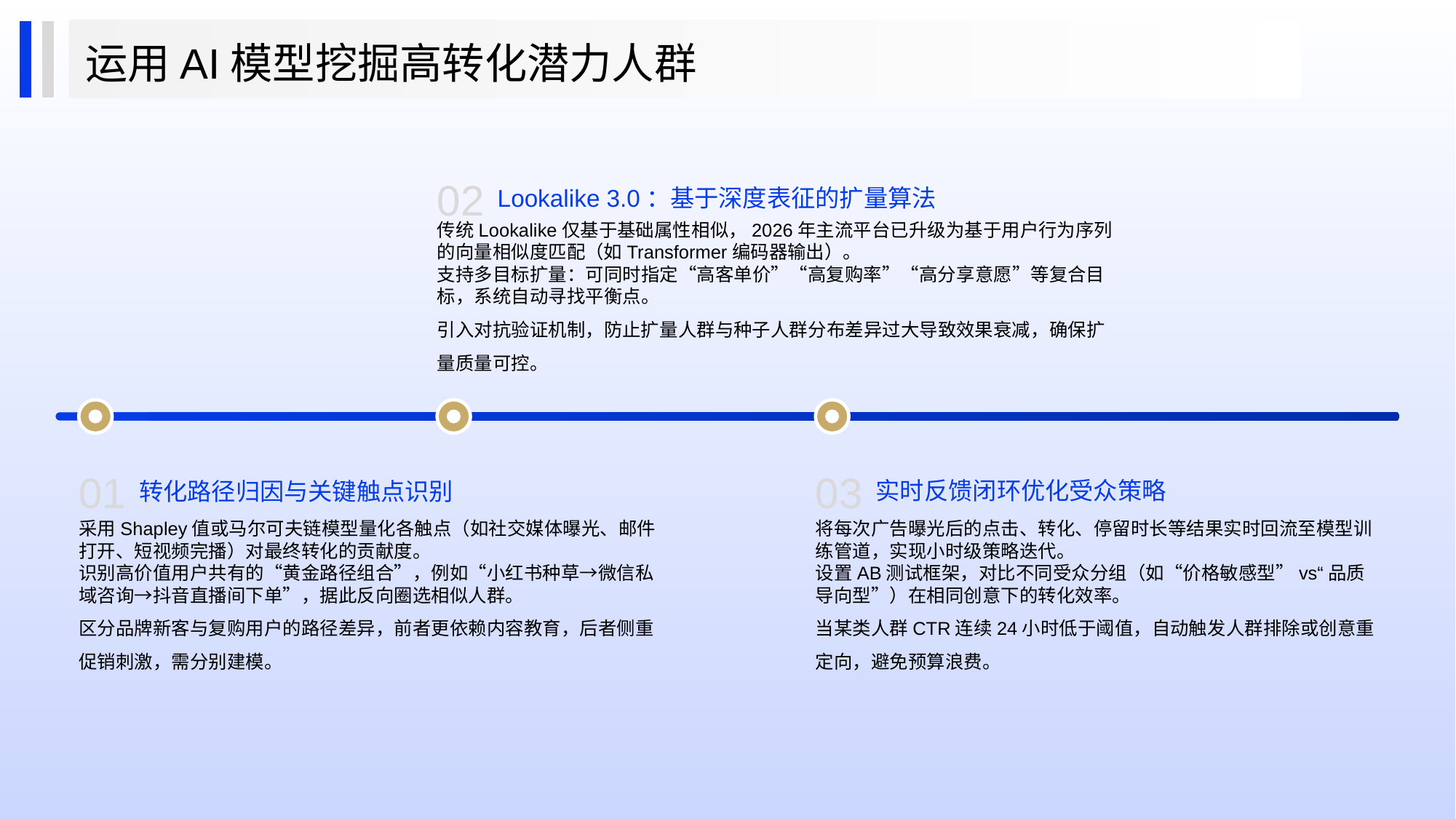

运用AI模型挖掘高转化潜力人群
02
Lookalike 3.0：基于深度表征的扩量算法
传统Lookalike仅基于基础属性相似，2026年主流平台已升级为基于用户行为序列的向量相似度匹配（如Transformer编码器输出）。
支持多目标扩量：可同时指定“高客单价”“高复购率”“高分享意愿”等复合目标，系统自动寻找平衡点。
引入对抗验证机制，防止扩量人群与种子人群分布差异过大导致效果衰减，确保扩量质量可控。

实时反馈闭环优化受众策略
01
转化路径归因与关键触点识别
03
采用Shapley值或马尔可夫链模型量化各触点（如社交媒体曝光、邮件打开、短视频完播）对最终转化的贡献度。
识别高价值用户共有的“黄金路径组合”，例如“小红书种草→微信私域咨询→抖音直播间下单”，据此反向圈选相似人群。
区分品牌新客与复购用户的路径差异，前者更依赖内容教育，后者侧重促销刺激，需分别建模。
将每次广告曝光后的点击、转化、停留时长等结果实时回流至模型训练管道，实现小时级策略迭代。
设置AB测试框架，对比不同受众分组（如“价格敏感型”vs“品质导向型”）在相同创意下的转化效率。
当某类人群CTR连续24小时低于阈值，自动触发人群排除或创意重定向，避免预算浪费。